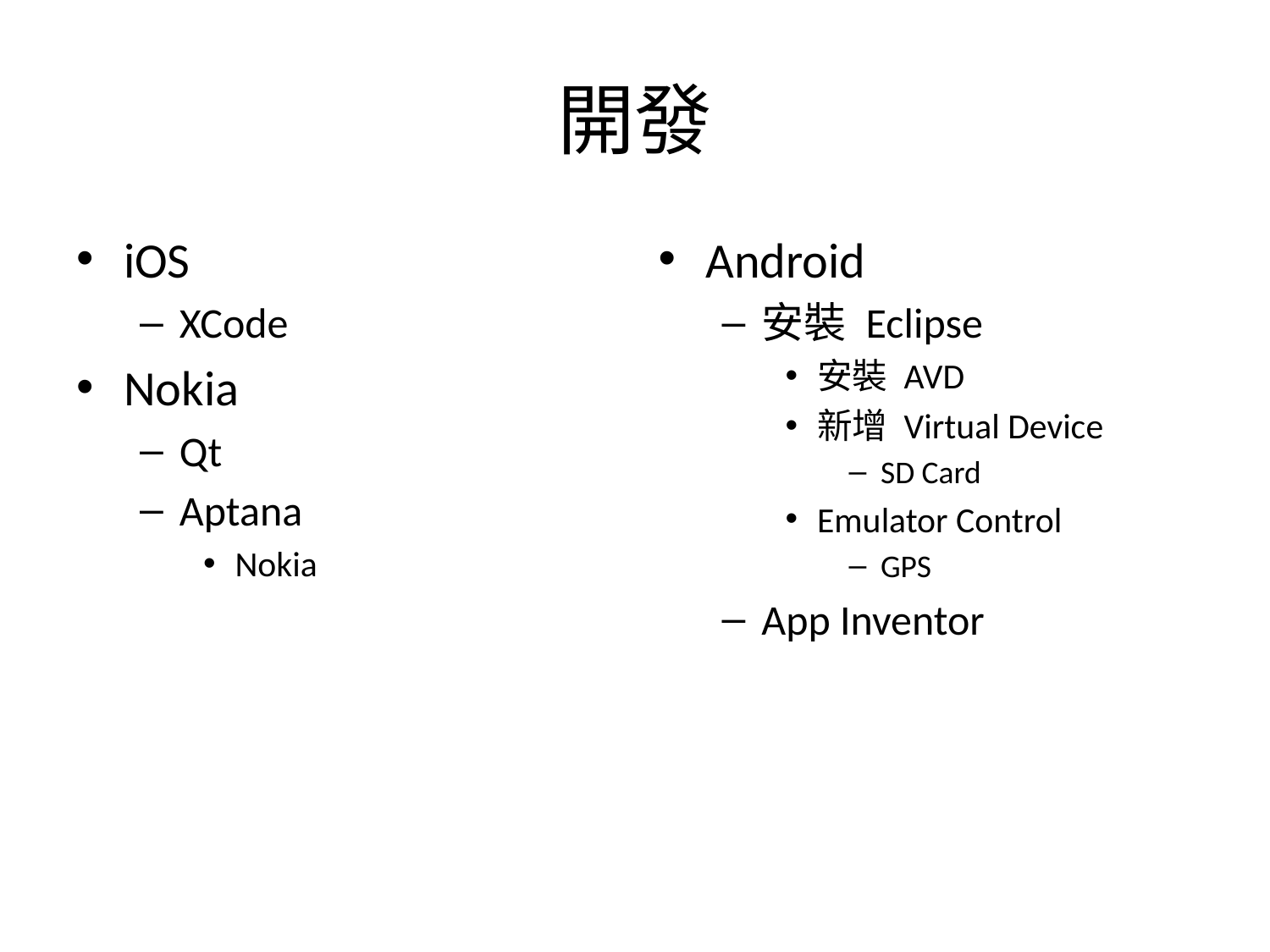

# 開發
iOS
XCode
Nokia
Qt
Aptana
Nokia
Android
安裝 Eclipse
安裝 AVD
新增 Virtual Device
SD Card
Emulator Control
GPS
App Inventor